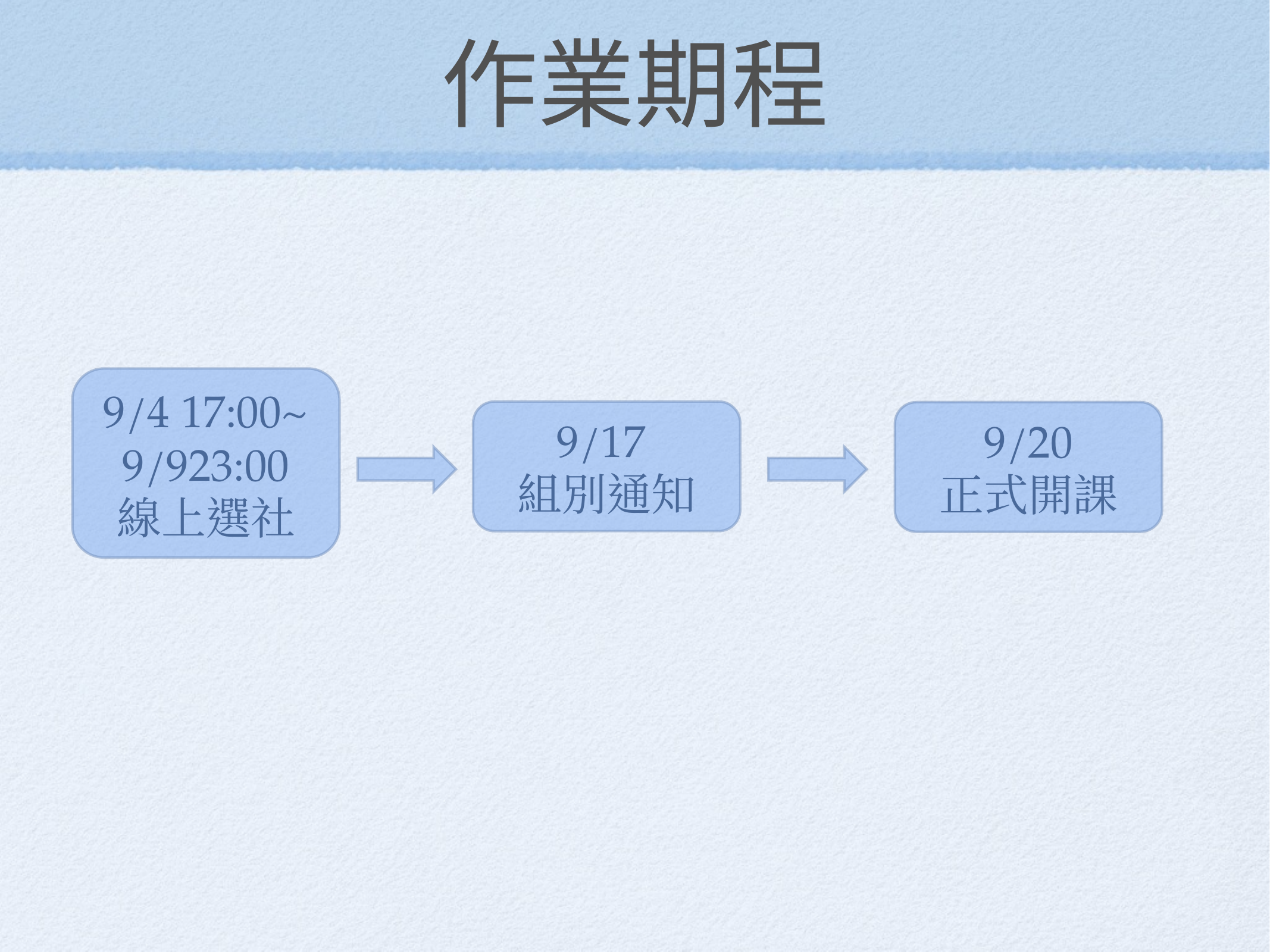

# 作業期程
9/4 17:00~
9/923:00
線上選社
9/17
組別通知
9/20
正式開課